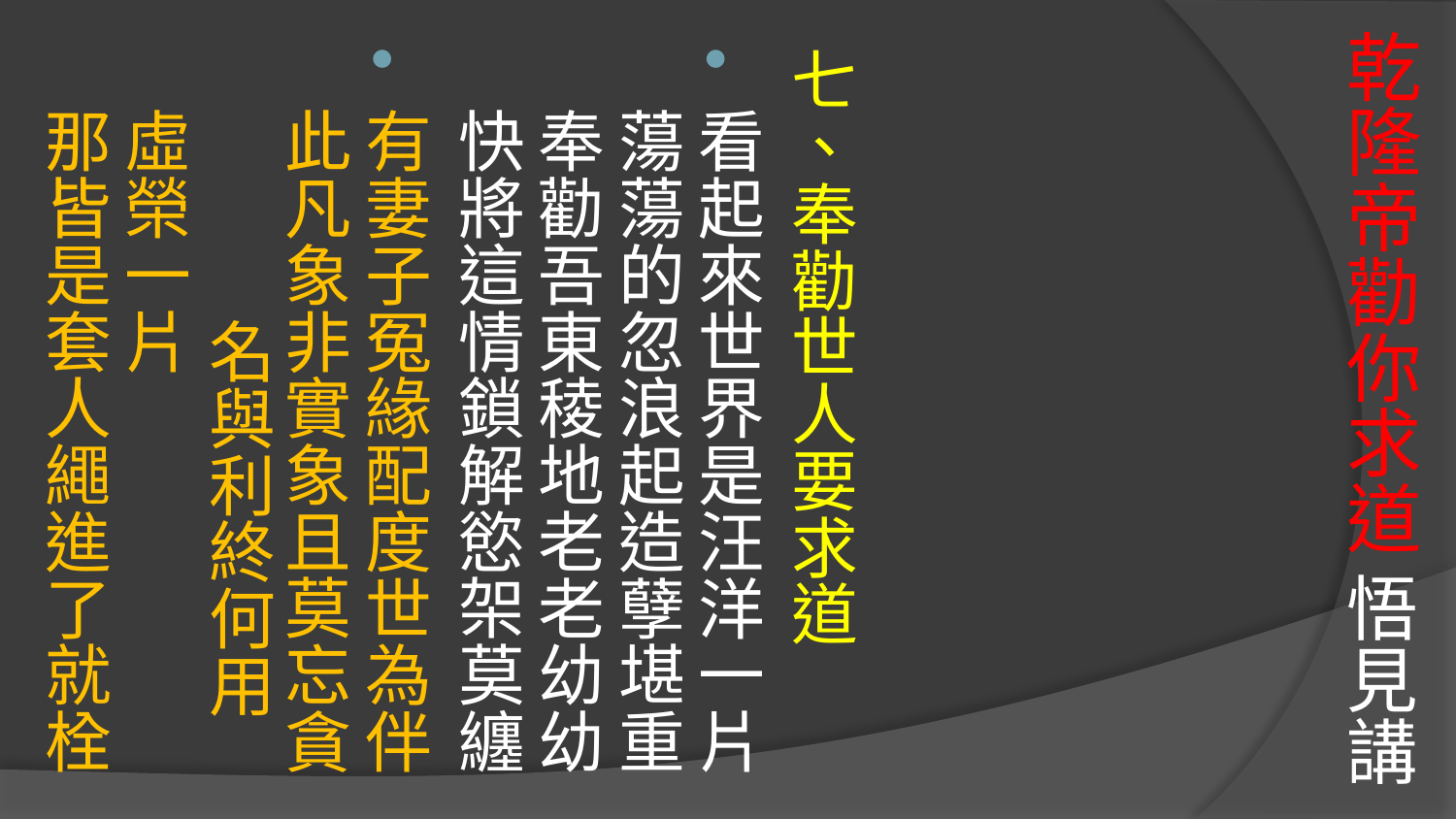

# 乾隆帝勸你求道 悟見講
七、奉勸世人要求道
看起來世界是汪洋一片蕩蕩的忽浪起造孽堪重
奉勸吾東稜地老老幼幼
快將這情鎖解慾架莫纏
有妻子冤緣配度世為伴此凡象非實象且莫忘貪               名與利終何用虛榮一片
那皆是套人繩進了就栓